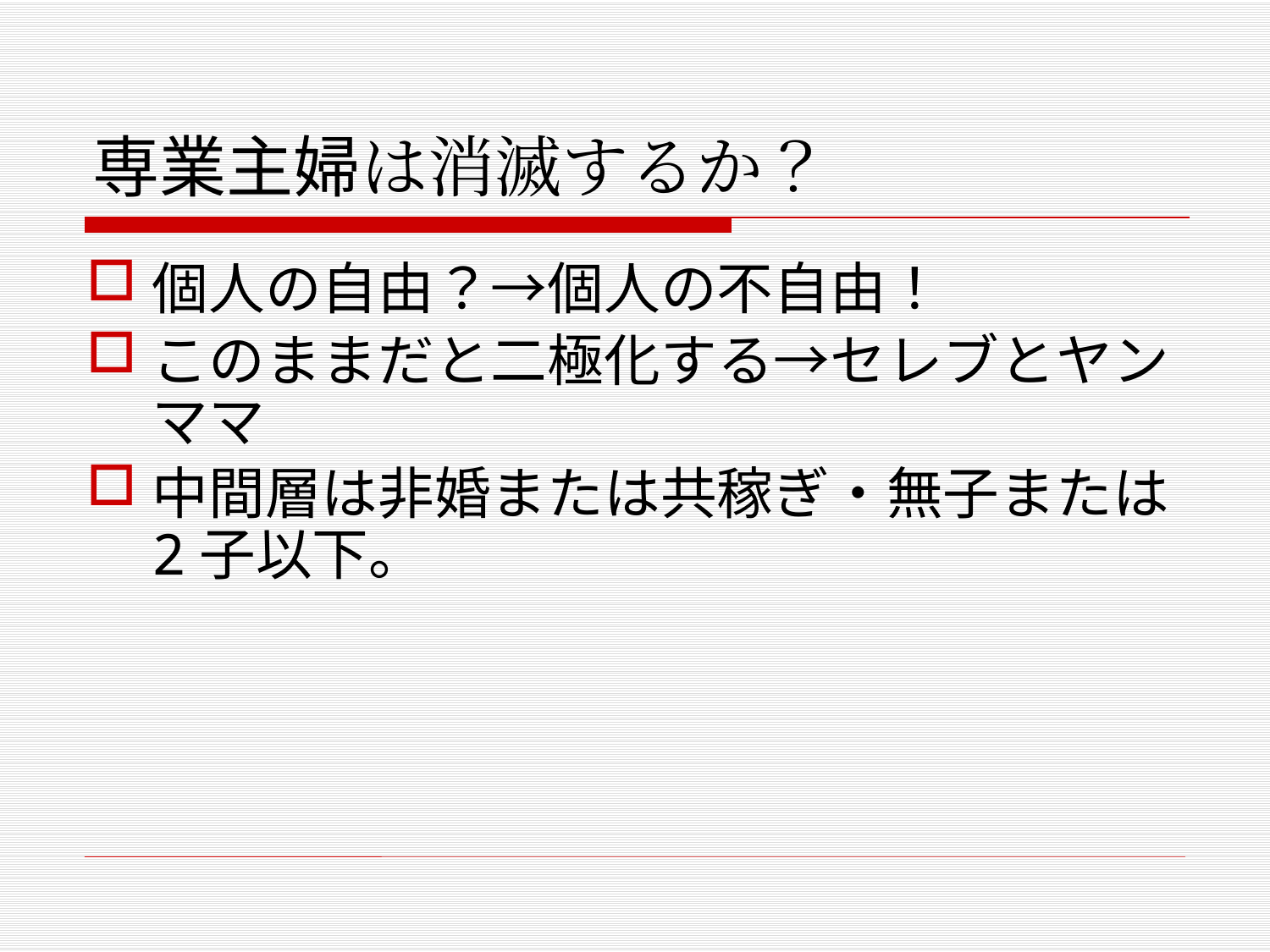

# 専業主婦は消滅するか？
個人の自由？→個人の不自由！
このままだと二極化する→セレブとヤンママ
中間層は非婚または共稼ぎ・無子または2子以下。